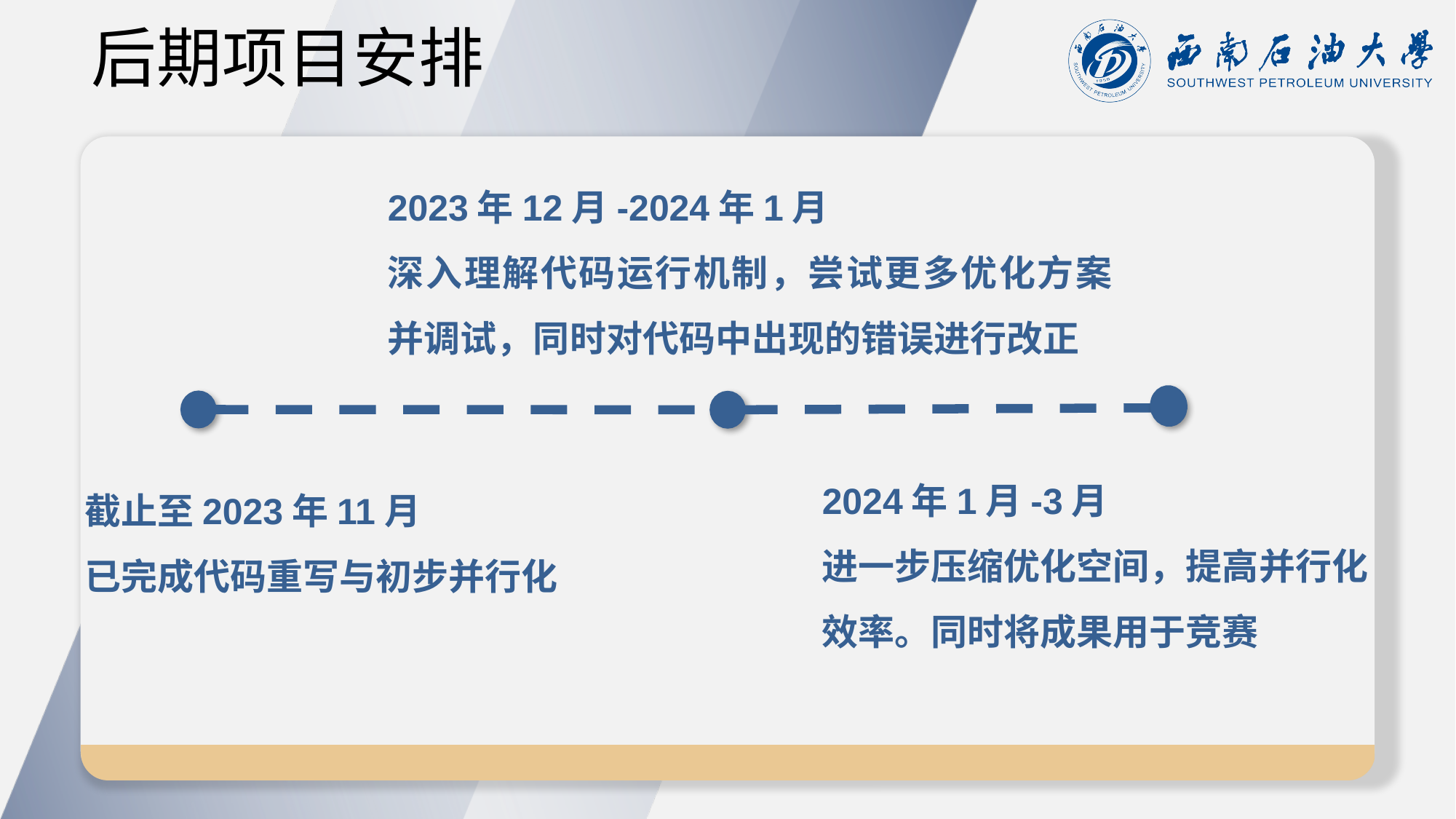

# 后期项目安排
2023年12月-2024年1月
深入理解代码运行机制，尝试更多优化方案并调试，同时对代码中出现的错误进行改正

2024年1月-3月
进一步压缩优化空间，提高并行化效率。同时将成果用于竞赛
截止至2023年11月
已完成代码重写与初步并行化